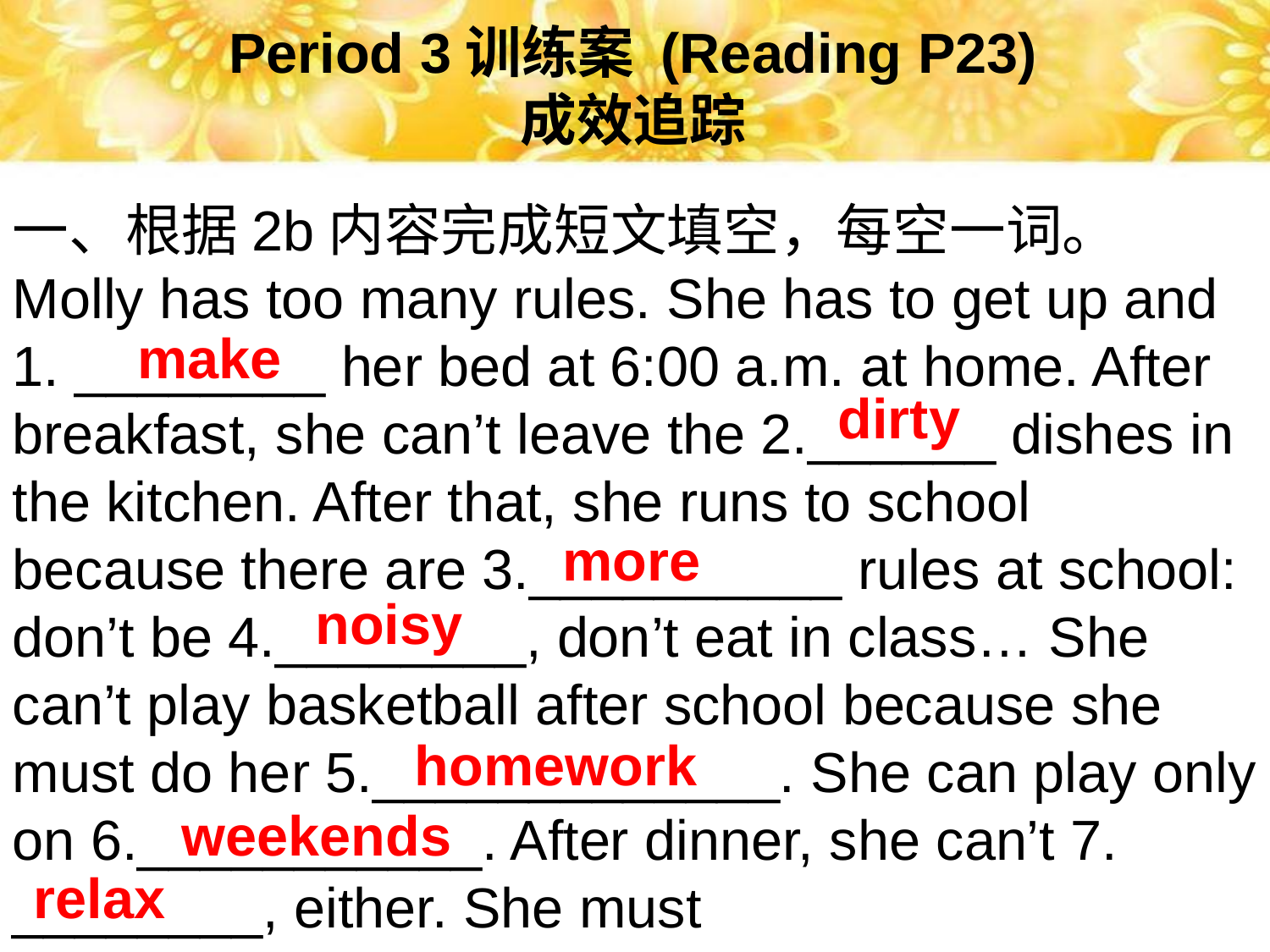

Period 3训练案 (Reading P23)
成效追踪
一、根据2b内容完成短文填空，每空一词。
Molly has too many rules. She has to get up and 1. ________ her bed at 6:00 a.m. at home. After breakfast, she can’t leave the 2.______ dishes in the kitchen. After that, she runs to school because there are 3.__________ rules at school: don’t be 4.________, don’t eat in class… She can’t play basketball after school because she must do her 5._____________. She can play only on 6.___________. After dinner, she can’t 7. ________, either. She must
make
dirty
more
noisy
homework
weekends
relax